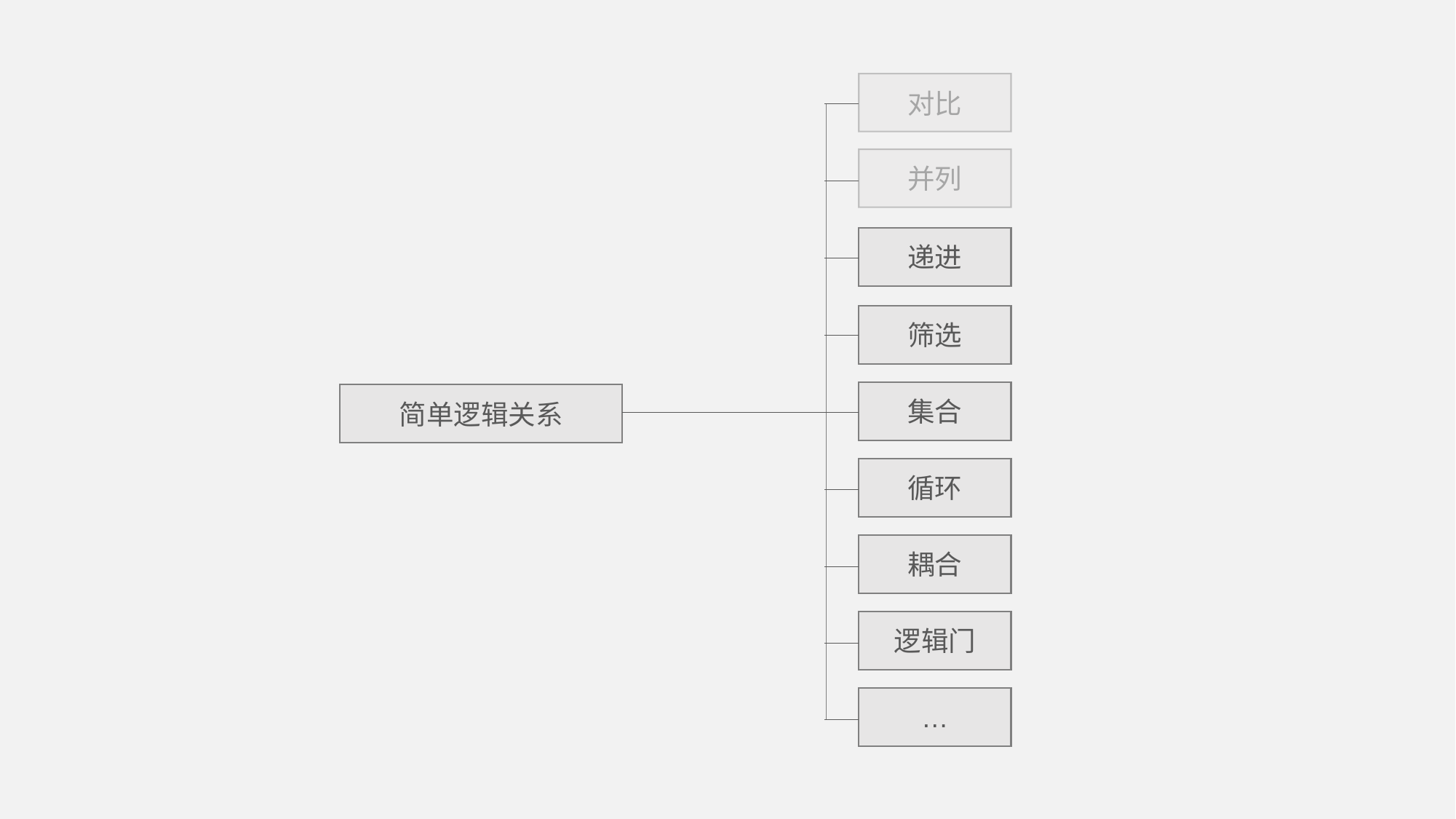

对比
并列
递进
筛选
集合
简单逻辑关系
循环
耦合
逻辑门
…